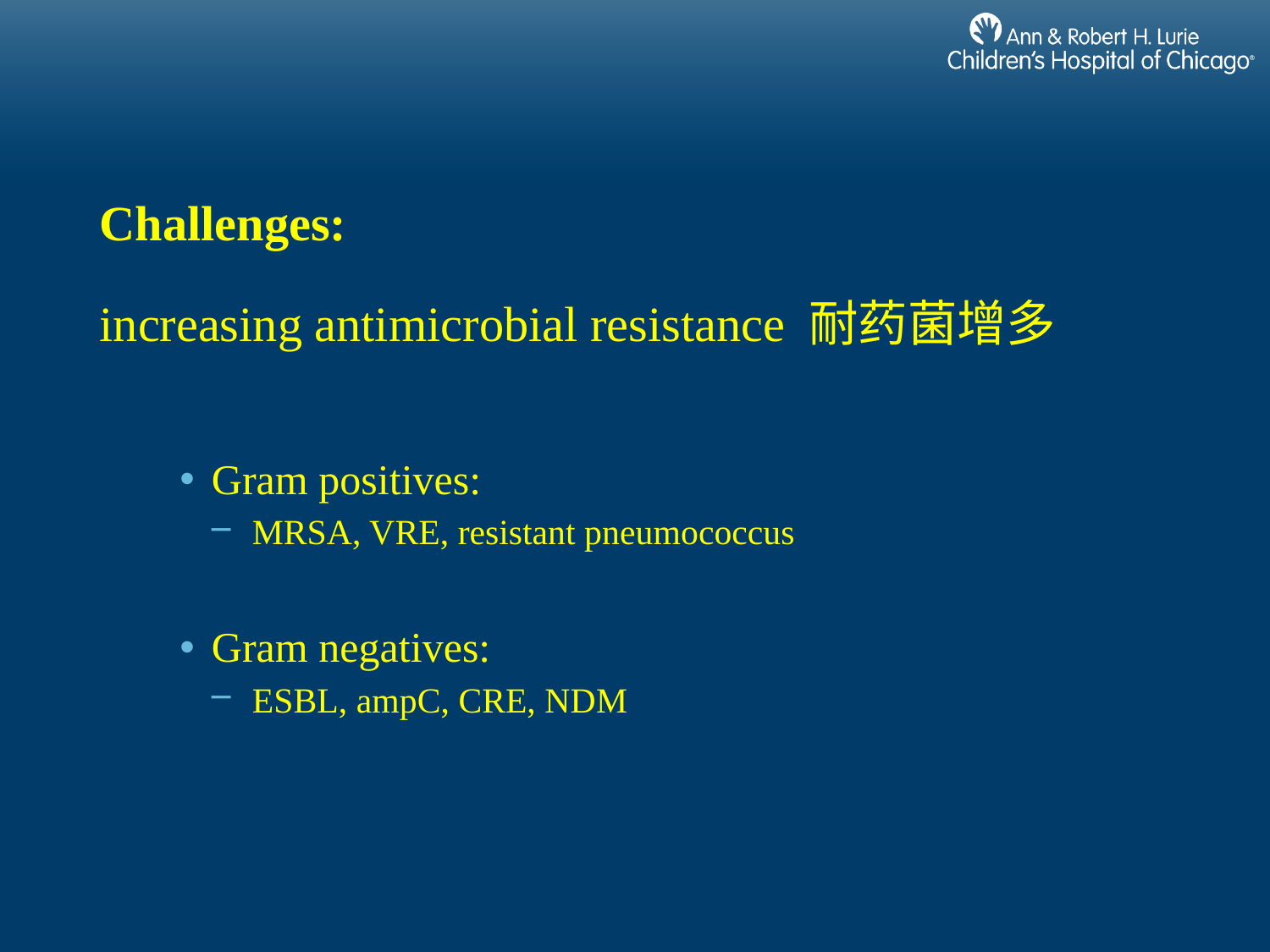

# Challenges: increasing antimicrobial resistance 耐药菌增多
Gram positives:
 MRSA, VRE, resistant pneumococcus

Gram negatives:
 ESBL, ampC, CRE, NDM